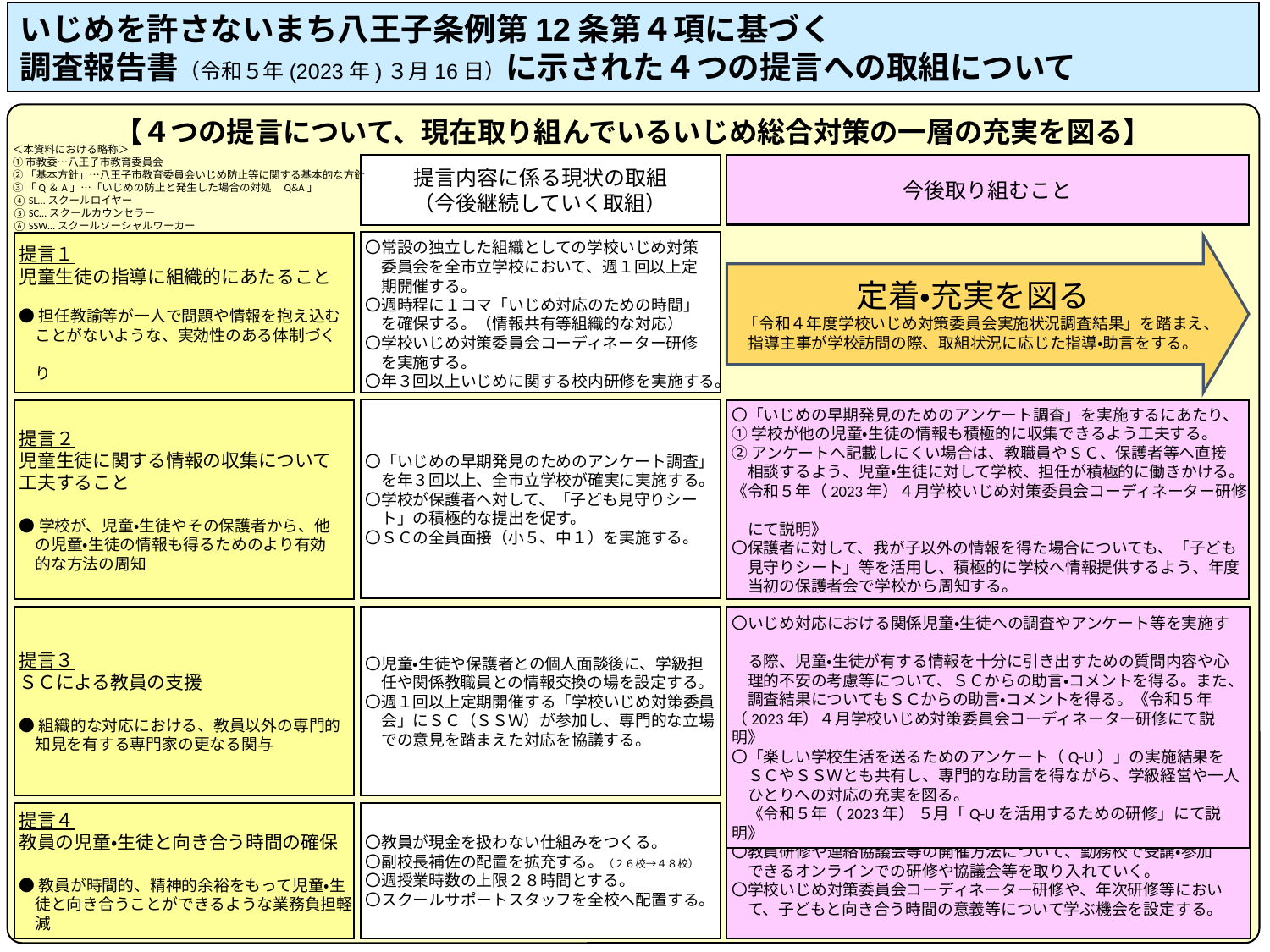

いじめを許さないまち八王子条例第12条第４項に基づく
調査報告書（令和５年(2023年)３月16日）に示された４つの提言への取組について
【４つの提言について、現在取り組んでいるいじめ総合対策の一層の充実を図る】

＜本資料における略称＞
①市教委…八王子市教育委員会
②「基本方針」…八王子市教育委員会いじめ防止等に関する基本的な方針
③「Q＆A」…「いじめの防止と発生した場合の対処　Q&A」
④ SL…スクールロイヤー
⑤ SC…スクールカウンセラー
⑥ SSW…スクールソーシャルワーカー
今後取り組むこと
提言内容に係る現状の取組
（今後継続していく取組）
〇常設の独立した組織としての学校いじめ対策
　委員会を全市立学校において、週１回以上定
　期開催する。
〇週時程に１コマ「いじめ対応のための時間」
　を確保する。（情報共有等組織的な対応）
〇学校いじめ対策委員会コーディネーター研修
　を実施する。
〇年３回以上いじめに関する校内研修を実施する。
提言１
児童生徒の指導に組織的にあたること

●担任教諭等が一人で問題や情報を抱え込む
　ことがないような、実効性のある体制づく
　り
定着・充実を図る
「令和４年度学校いじめ対策委員会実施状況調査結果」を踏まえ、
指導主事が学校訪問の際、取組状況に応じた指導・助言をする。
〇「いじめの早期発見のためのアンケート調査」
　を年３回以上、全市立学校が確実に実施する。
〇学校が保護者へ対して、「子ども見守りシー
　ト」の積極的な提出を促す。
〇ＳＣの全員面接（小５、中１）を実施する。
提言２
児童生徒に関する情報の収集について工夫すること

●学校が、児童・生徒やその保護者から、他
　の児童・生徒の情報も得るためのより有効
　的な方法の周知
〇「いじめの早期発見のためのアンケート調査」を実施するにあたり、
①学校が他の児童・生徒の情報も積極的に収集できるよう工夫する。
②アンケートへ記載しにくい場合は、教職員やＳＣ、保護者等へ直接
　相談するよう、児童・生徒に対して学校、担任が積極的に働きかける。《令和５年（2023年）４月学校いじめ対策委員会コーディネーター研修
　にて説明》
〇保護者に対して、我が子以外の情報を得た場合についても、「子ども
　見守りシート」等を活用し、積極的に学校へ情報提供するよう、年度
　当初の保護者会で学校から周知する。
提言３
ＳＣによる教員の支援

●組織的な対応における、教員以外の専門的
　知見を有する専門家の更なる関与
〇児童・生徒や保護者との個人面談後に、学級担
　任や関係教職員との情報交換の場を設定する。
〇週１回以上定期開催する「学校いじめ対策委員
　会」にＳＣ（ＳＳＷ）が参加し、専門的な立場
　での意見を踏まえた対応を協議する。
〇いじめ対応における関係児童・生徒への調査やアンケート等を実施す
　る際、児童・生徒が有する情報を十分に引き出すための質問内容や心
　理的不安の考慮等について、ＳＣからの助言・コメントを得る。また、
　調査結果についてもＳＣからの助言・コメントを得る。《令和５年（2023年）４月学校いじめ対策委員会コーディネーター研修にて説明》
〇「楽しい学校生活を送るためのアンケート（Q-U）」の実施結果を
　ＳＣやＳＳＷとも共有し、専門的な助言を得ながら、学級経営や一人
　ひとりへの対応の充実を図る。
　《令和５年（2023年） ５月「Q-Uを活用するための研修」にて説明》
〇副校長補佐の配置を今後も継続していく。
〇教員研修や連絡協議会等の開催方法について、勤務校で受講・参加
　できるオンラインでの研修や協議会等を取り入れていく。
〇学校いじめ対策委員会コーディネーター研修や、年次研修等におい
　て、子どもと向き合う時間の意義等について学ぶ機会を設定する。
〇教員が現金を扱わない仕組みをつくる。
〇副校長補佐の配置を拡充する。（２６校→４８校）
〇週授業時数の上限２８時間とする。
〇スクールサポートスタッフを全校へ配置する。
提言４
教員の児童・生徒と向き合う時間の確保

●教員が時間的、精神的余裕をもって児童・生
　徒と向き合うことができるような業務負担軽
　減